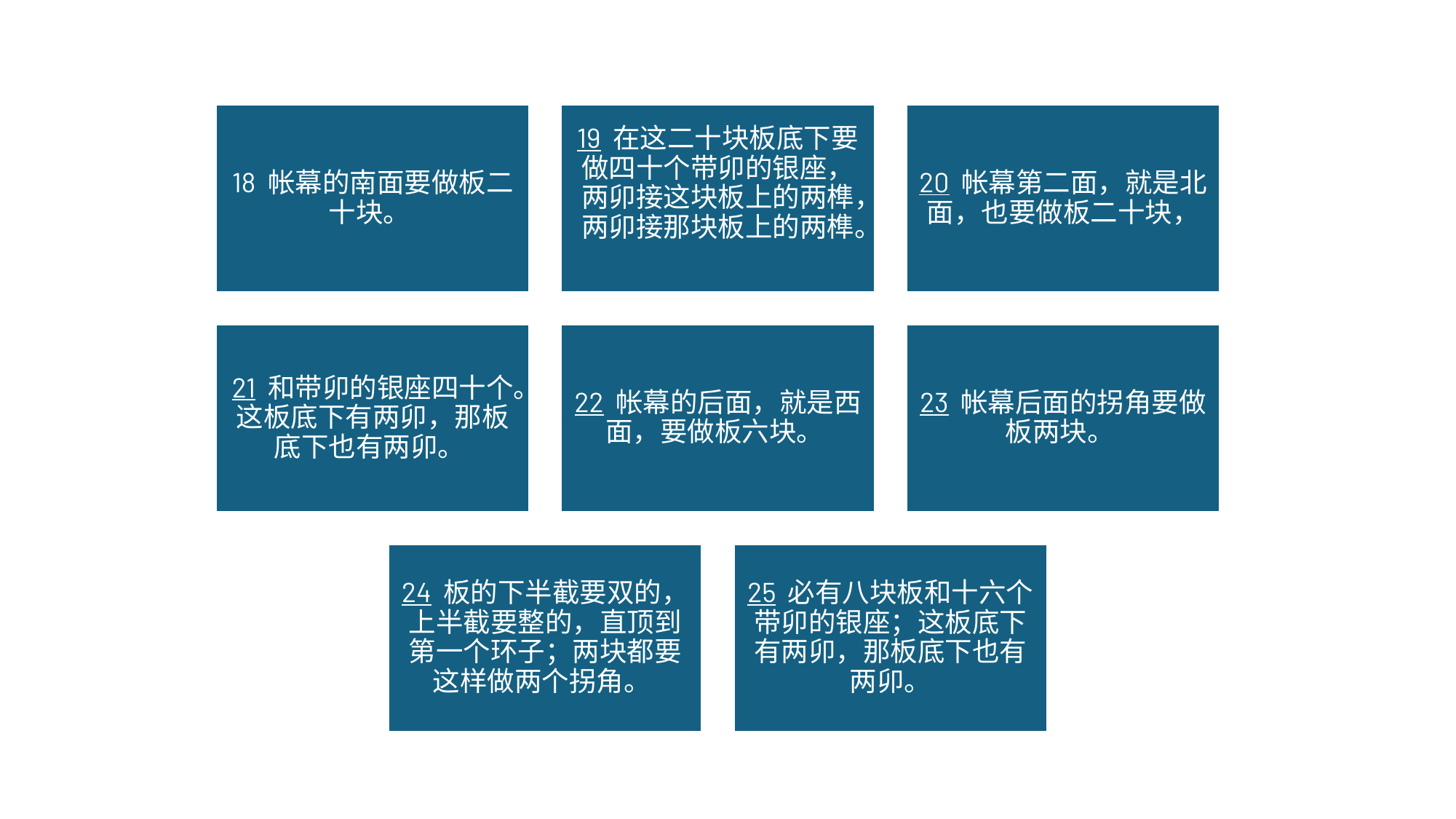

18 帐幕的南面要做板二十块。
19 在这二十块板底下要做四十个带卯的银座，两卯接这块板上的两榫，两卯接那块板上的两榫。
20 帐幕第二面，就是北面，也要做板二十块，
21 和带卯的银座四十个。这板底下有两卯，那板底下也有两卯。
22 帐幕的后面，就是西面，要做板六块。
23 帐幕后面的拐角要做板两块。
24 板的下半截要双的，上半截要整的，直顶到第一个环子；两块都要这样做两个拐角。
25 必有八块板和十六个带卯的银座；这板底下有两卯，那板底下也有两卯。